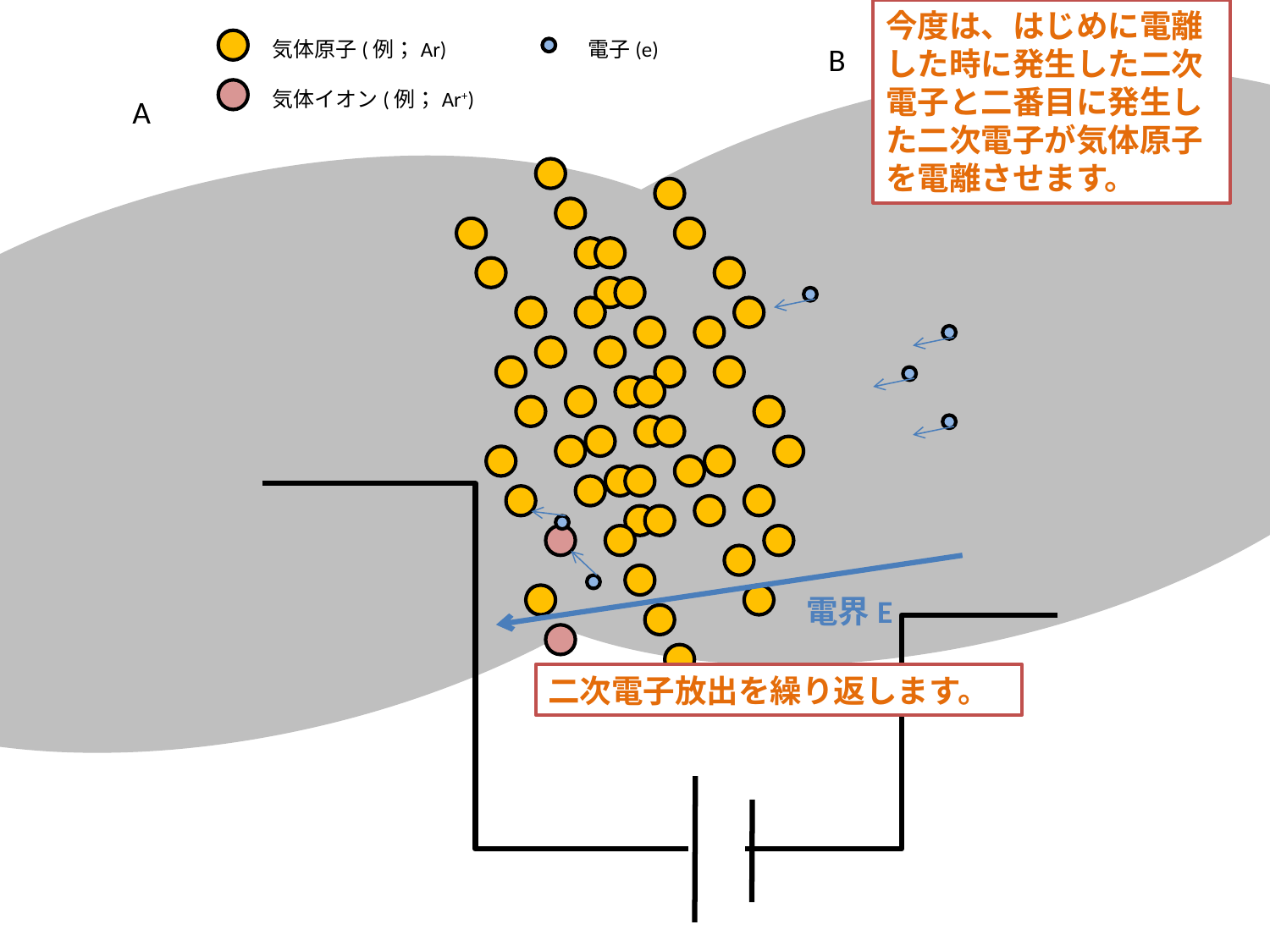

今度は、はじめに電離した時に発生した二次電子と二番目に発生した二次電子が気体原子を電離させます。
気体原子(例；Ar)
電子(e)

B
A

気体イオン(例；Ar+)
気体原子(例；Ar)

電界E

二次電子放出を繰り返します。